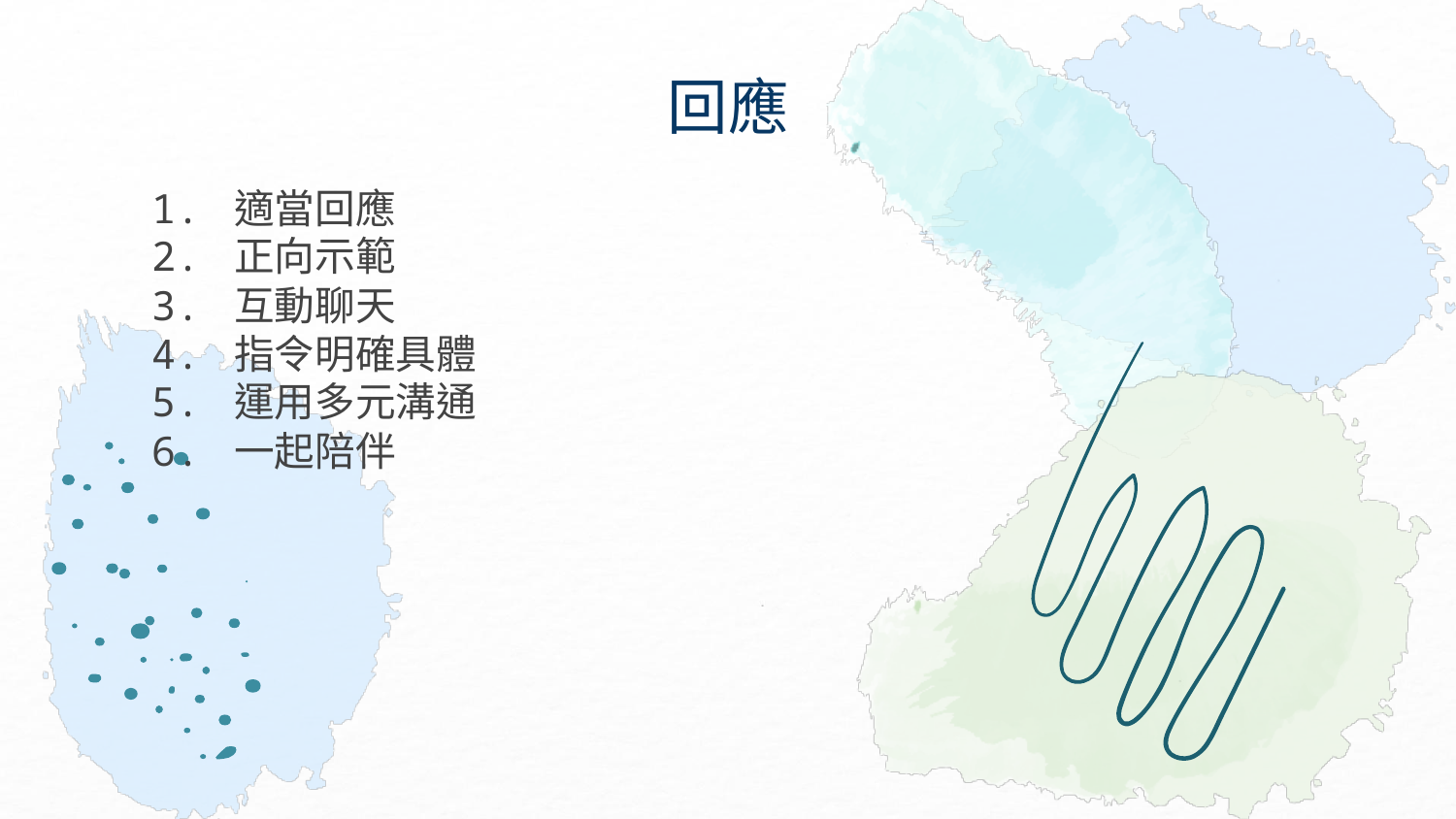

# 回應
1. 適當回應
2. 正向示範
3. 互動聊天
4. 指令明確具體
5. 運用多元溝通
6. 一起陪伴